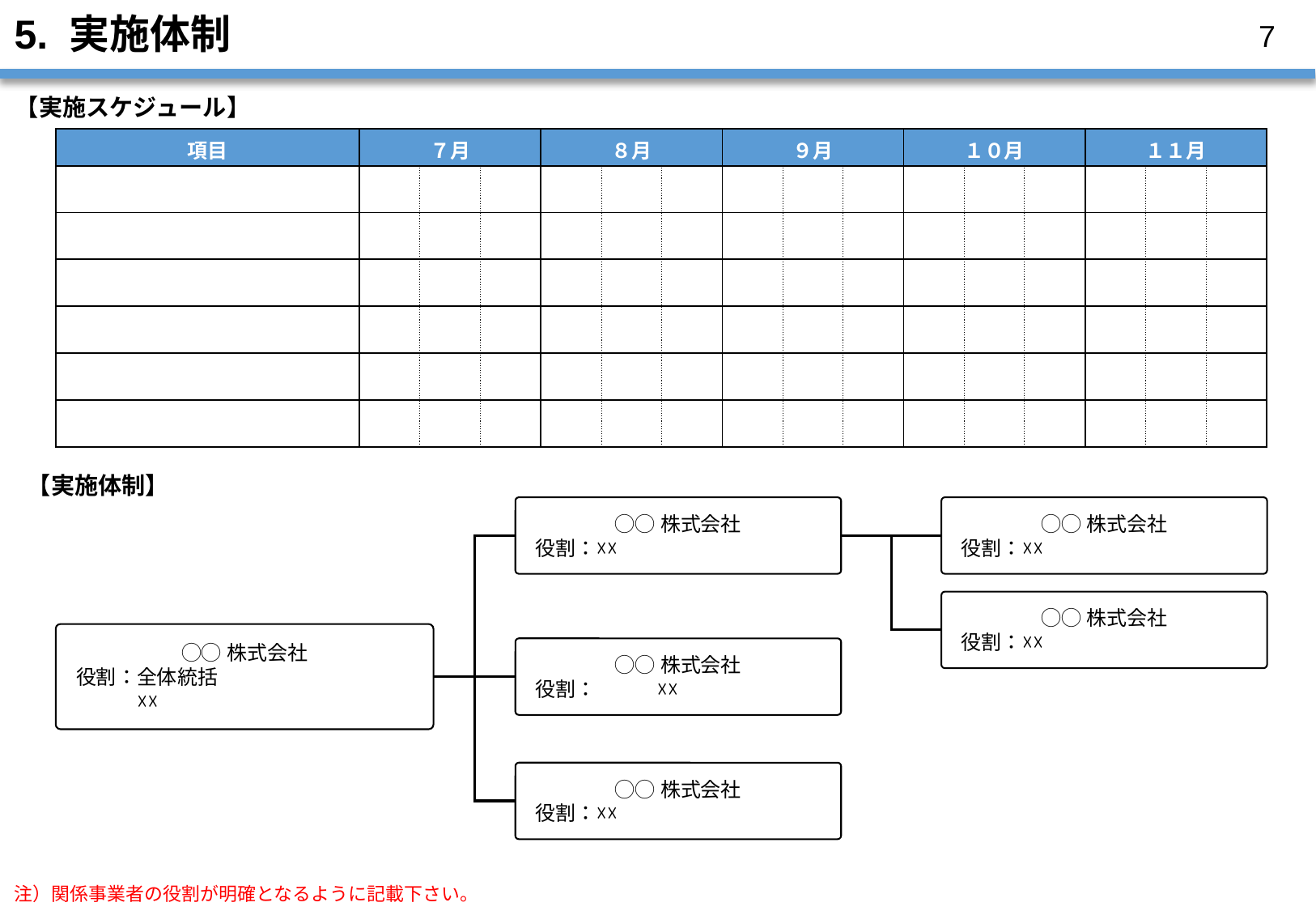

# 5. 実施体制
7
【実施スケジュール】
| 項目 | ７月 |  |  | ８月 |  |  | ９月 |  |  | １０月 |  |  | １１月 |  |  |
| --- | --- | --- | --- | --- | --- | --- | --- | --- | --- | --- | --- | --- | --- | --- | --- |
|  |  |  |  |  |  |  |  |  |  |  |  |  |  |  |  |
|  |  |  |  |  |  |  |  |  |  |  |  |  |  |  |  |
|  |  |  |  |  |  |  |  |  |  |  |  |  |  |  |  |
|  |  |  |  |  |  |  |  |  |  |  |  |  |  |  |  |
|  |  |  |  |  |  |  |  |  |  |  |  |  |  |  |  |
|  |  |  |  |  |  |  |  |  |  |  |  |  |  |  |  |
【実施体制】
◯◯株式会社
役割：☓☓
◯◯株式会社
役割：☓☓
◯◯株式会社
役割：☓☓
◯◯株式会社
役割：全体統括
　　　☓☓
◯◯株式会社
役割：　　　☓☓
◯◯株式会社
役割：☓☓
注）関係事業者の役割が明確となるように記載下さい。